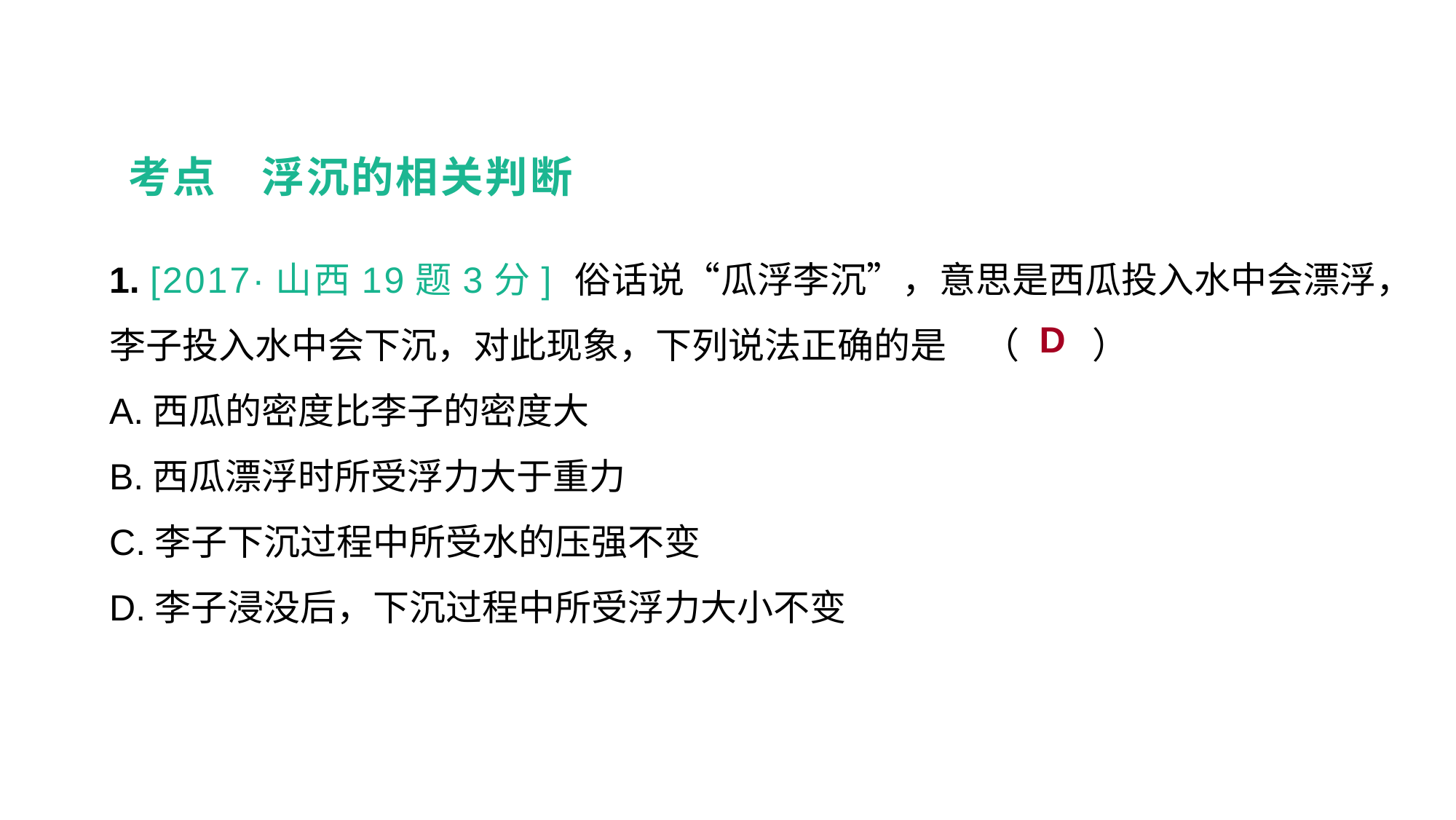

考点　浮沉的相关判断
真题回顾 把握考向
1. [2017·山西19题3分] 俗话说“瓜浮李沉”，意思是西瓜投入水中会漂浮，李子投入水中会下沉，对此现象，下列说法正确的是	（　　）
A.西瓜的密度比李子的密度大
B.西瓜漂浮时所受浮力大于重力
C.李子下沉过程中所受水的压强不变
D.李子浸没后，下沉过程中所受浮力大小不变
D